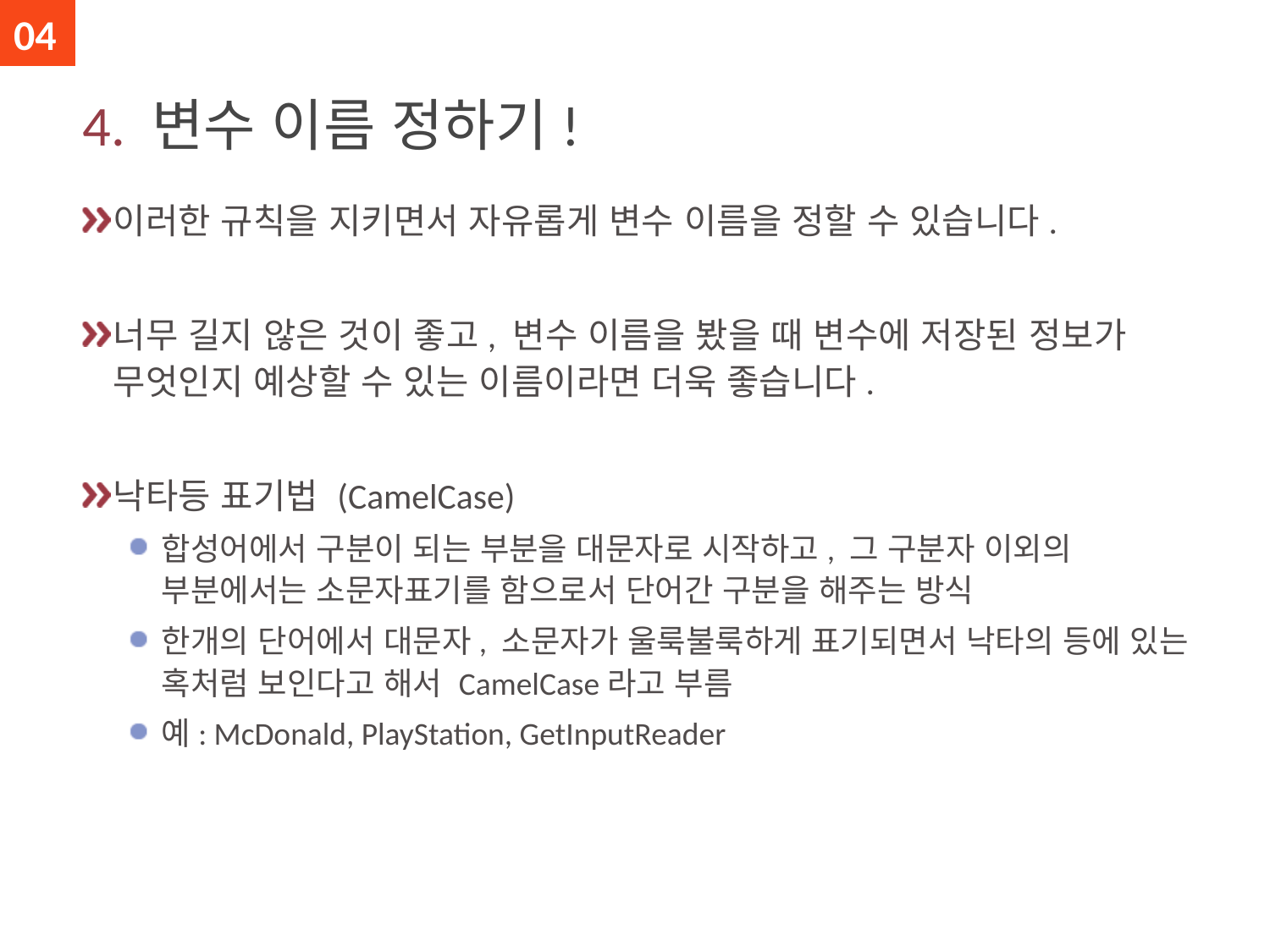

04
# 4. 변수 이름 정하기!
이러한 규칙을 지키면서 자유롭게 변수 이름을 정할 수 있습니다.

너무 길지 않은 것이 좋고, 변수 이름을 봤을 때 변수에 저장된 정보가 무엇인지 예상할 수 있는 이름이라면 더욱 좋습니다.

낙타등 표기법 (CamelCase)
합성어에서 구분이 되는 부분을 대문자로 시작하고, 그 구분자 이외의 부분에서는 소문자표기를 함으로서 단어간 구분을 해주는 방식
한개의 단어에서 대문자, 소문자가 울룩불룩하게 표기되면서 낙타의 등에 있는 혹처럼 보인다고 해서 CamelCase라고 부름
예: McDonald, PlayStation, GetInputReader